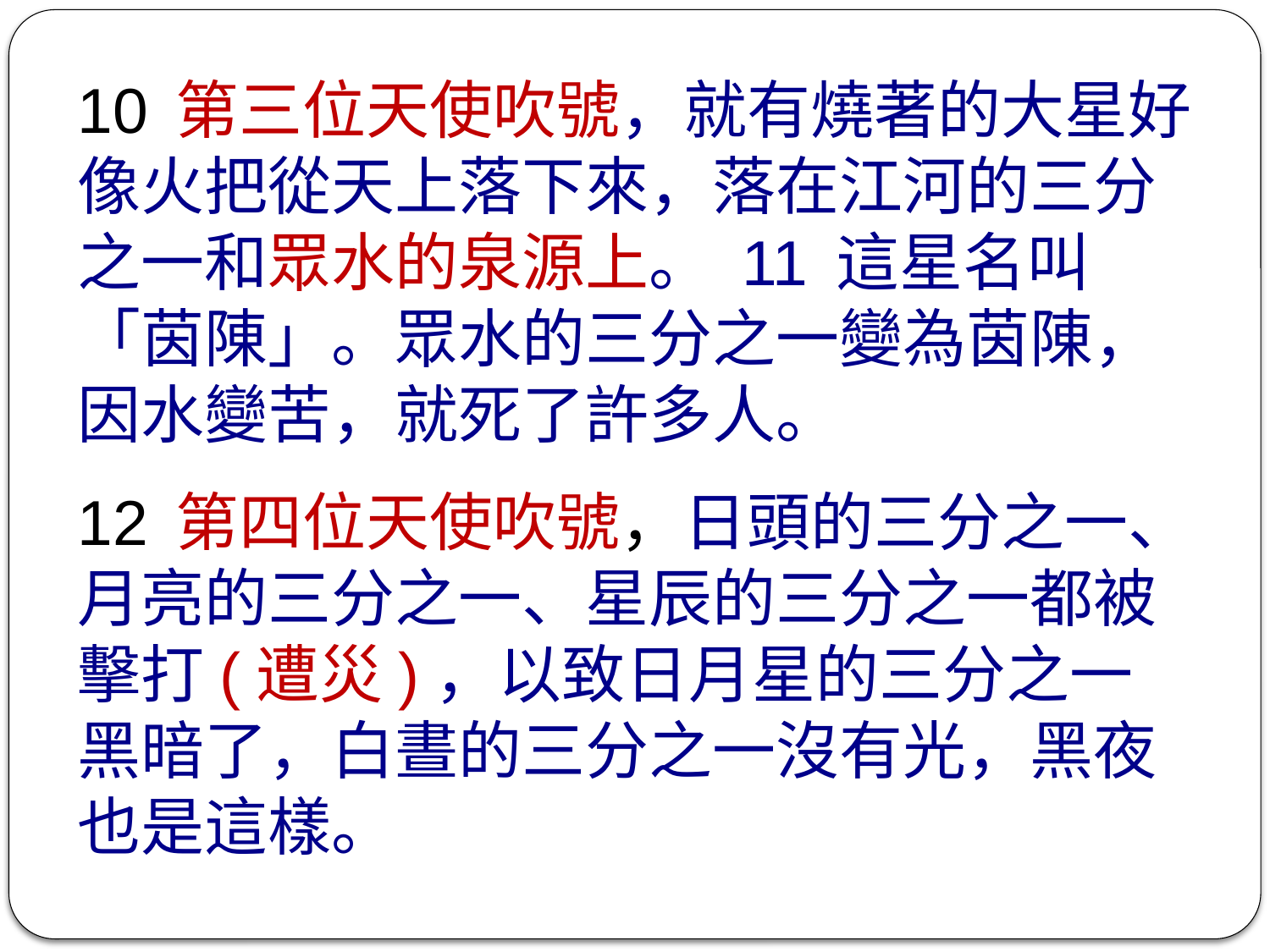

10 第三位天使吹號，就有燒著的大星好像火把從天上落下來，落在江河的三分之一和眾水的泉源上。 11 這星名叫「茵陳」。眾水的三分之一變為茵陳，因水變苦，就死了許多人。
12 第四位天使吹號，日頭的三分之一、月亮的三分之一、星辰的三分之一都被擊打(遭災)，以致日月星的三分之一黑暗了，白晝的三分之一沒有光，黑夜也是這樣。